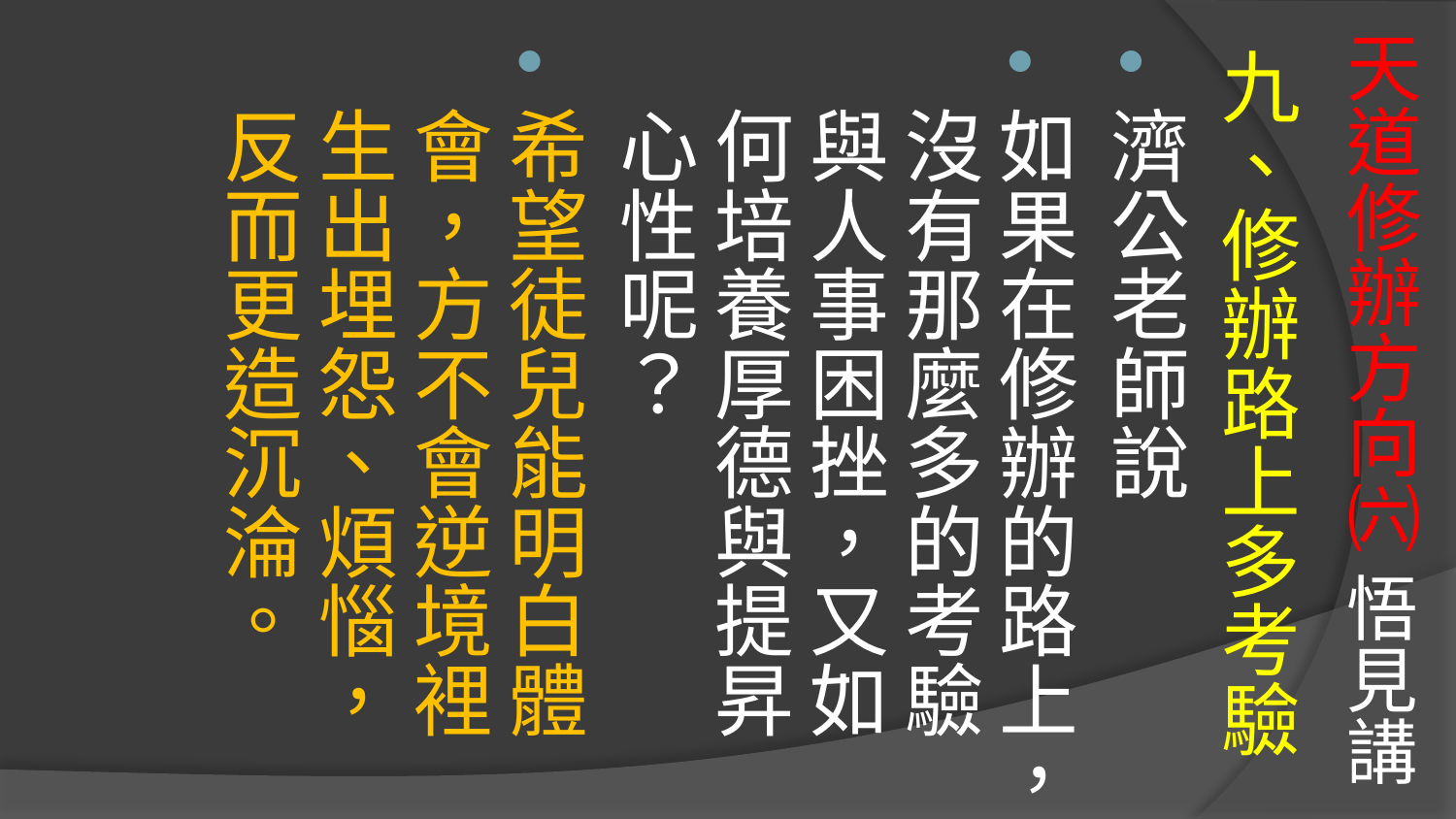

# 天道修辦方向㈥ 悟見講
九、修辦路上多考驗
濟公老師說
如果在修辦的路上，沒有那麼多的考驗與人事困挫，又如何培養厚德與提昇心性呢？
希望徒兒能明白體會，方不會逆境裡生出埋怨、煩惱，反而更造沉淪。